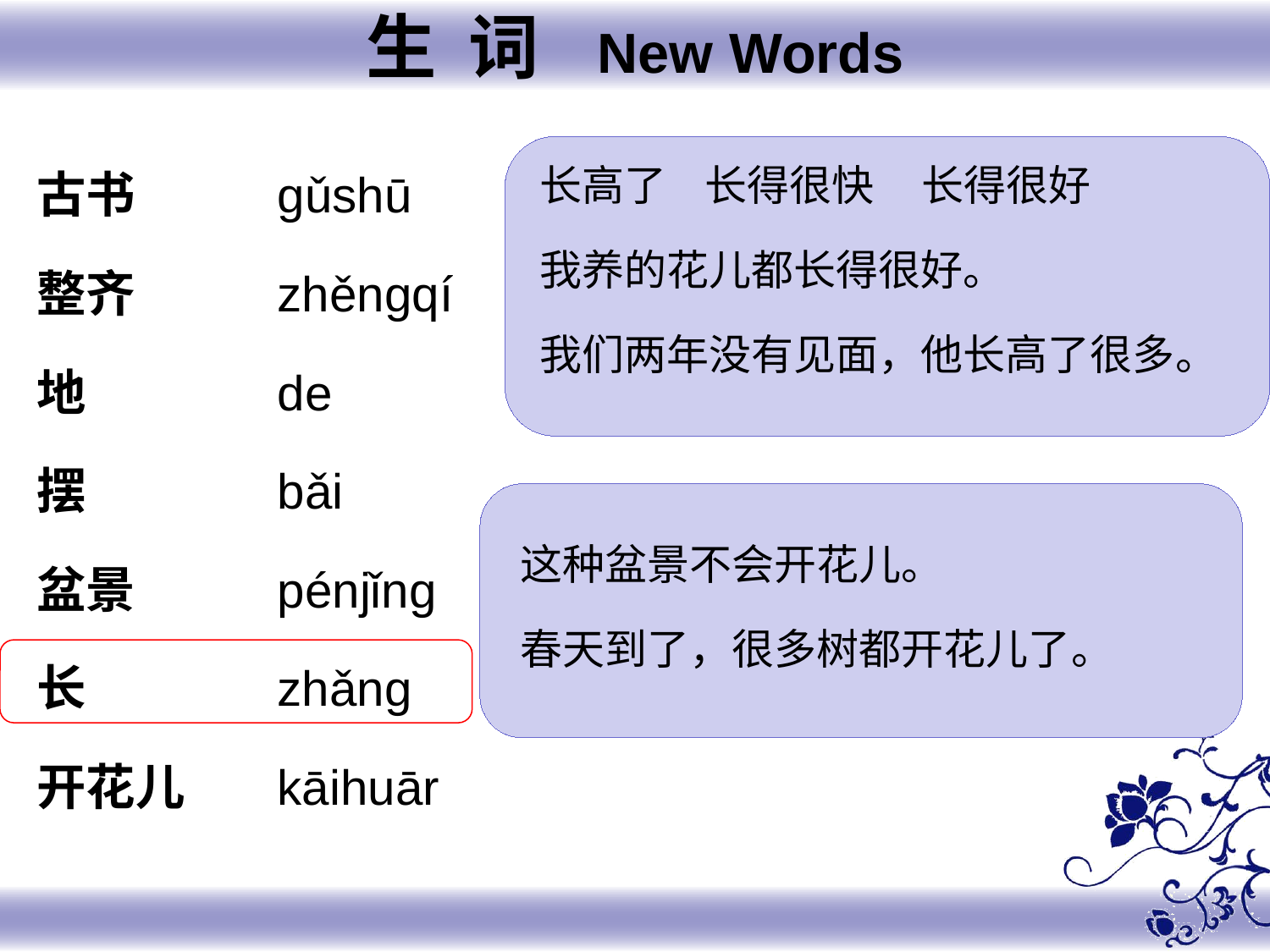

生  词   New Words
长高了    长得很快     长得很好
我养的花儿都长得很好。
我们两年没有见面，他长高了很多。

gǔshū
zhěngqí
de
bǎi
pénjǐng
zhǎng
kāihuār
古书
整齐
地
摆
盆景
长
开花儿

这种盆景不会开花儿。
春天到了，很多树都开花儿了。